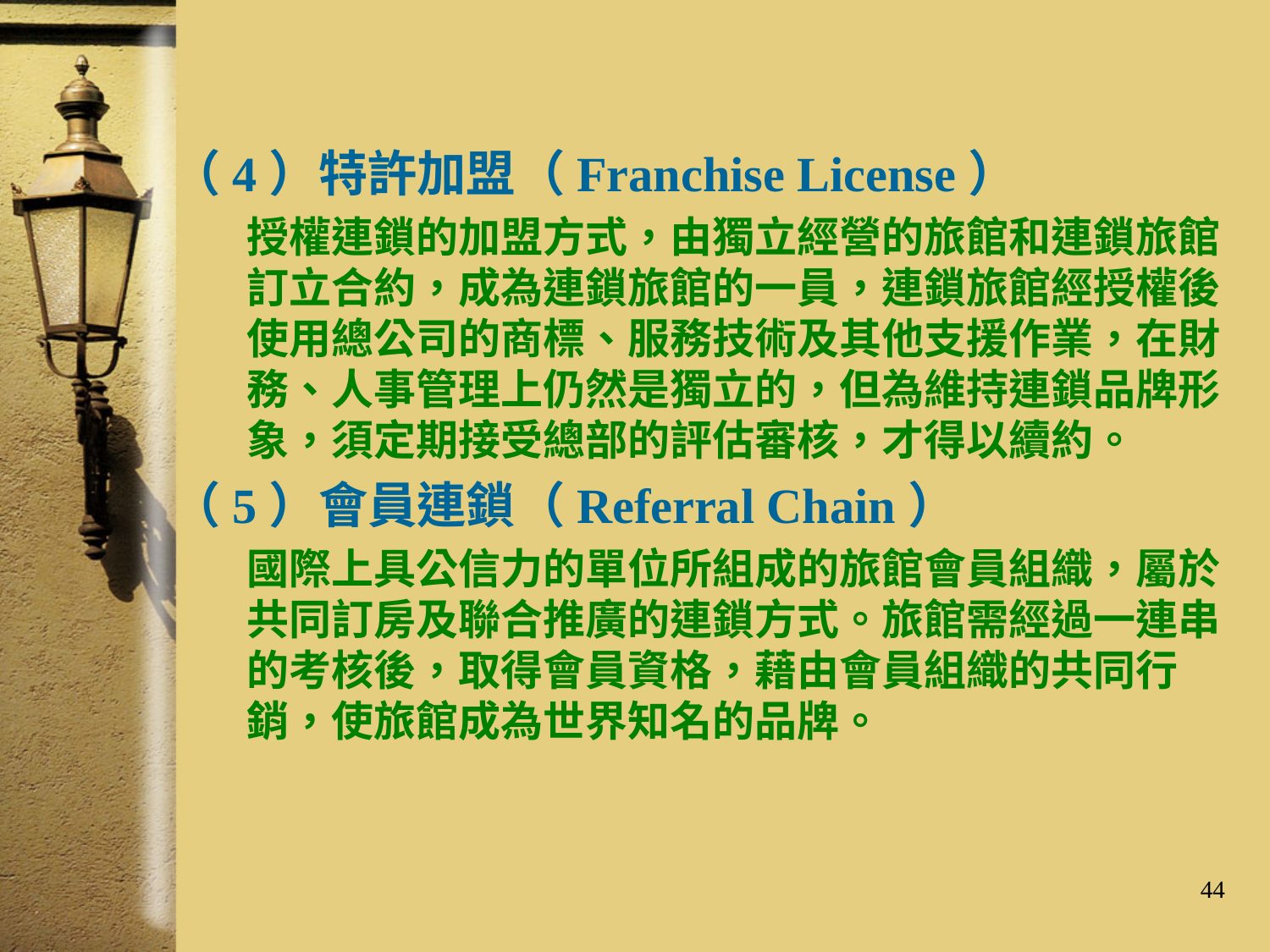

#
（4）特許加盟（Franchise License）
授權連鎖的加盟方式，由獨立經營的旅館和連鎖旅館訂立合約，成為連鎖旅館的一員，連鎖旅館經授權後使用總公司的商標、服務技術及其他支援作業，在財務、人事管理上仍然是獨立的，但為維持連鎖品牌形象，須定期接受總部的評估審核，才得以續約。
（5）會員連鎖（Referral Chain）
國際上具公信力的單位所組成的旅館會員組織，屬於共同訂房及聯合推廣的連鎖方式。旅館需經過一連串的考核後，取得會員資格，藉由會員組織的共同行銷，使旅館成為世界知名的品牌。

44